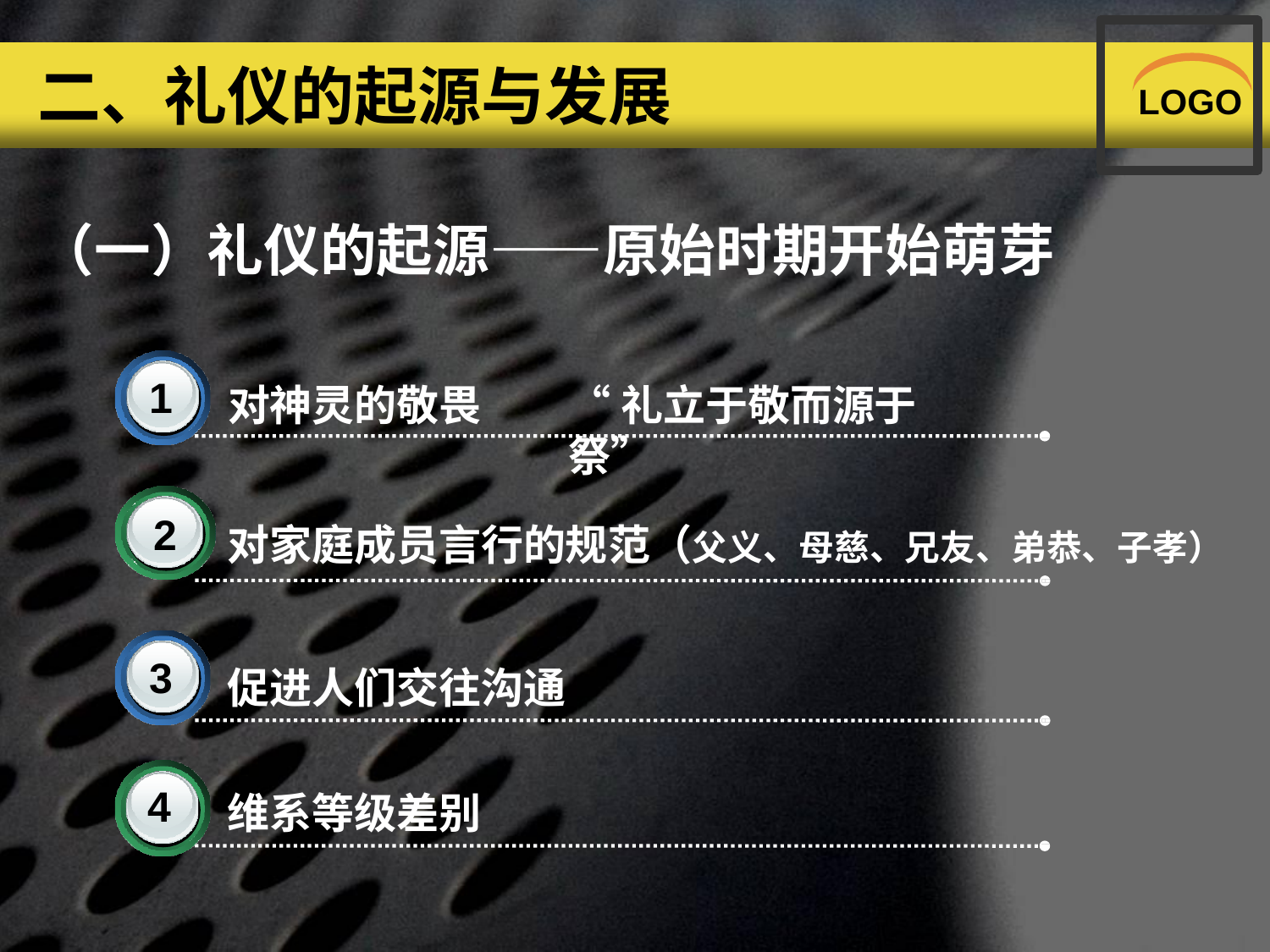

# 二、礼仪的起源与发展
LOGO

（一）礼仪的起源——原始时期开始萌芽

1
对神灵的敬畏
“礼立于敬而源于祭”

2
对家庭成员言行的规范（父义、母慈、兄友、弟恭、子孝）

3
促进人们交往沟通

4
维系等级差别